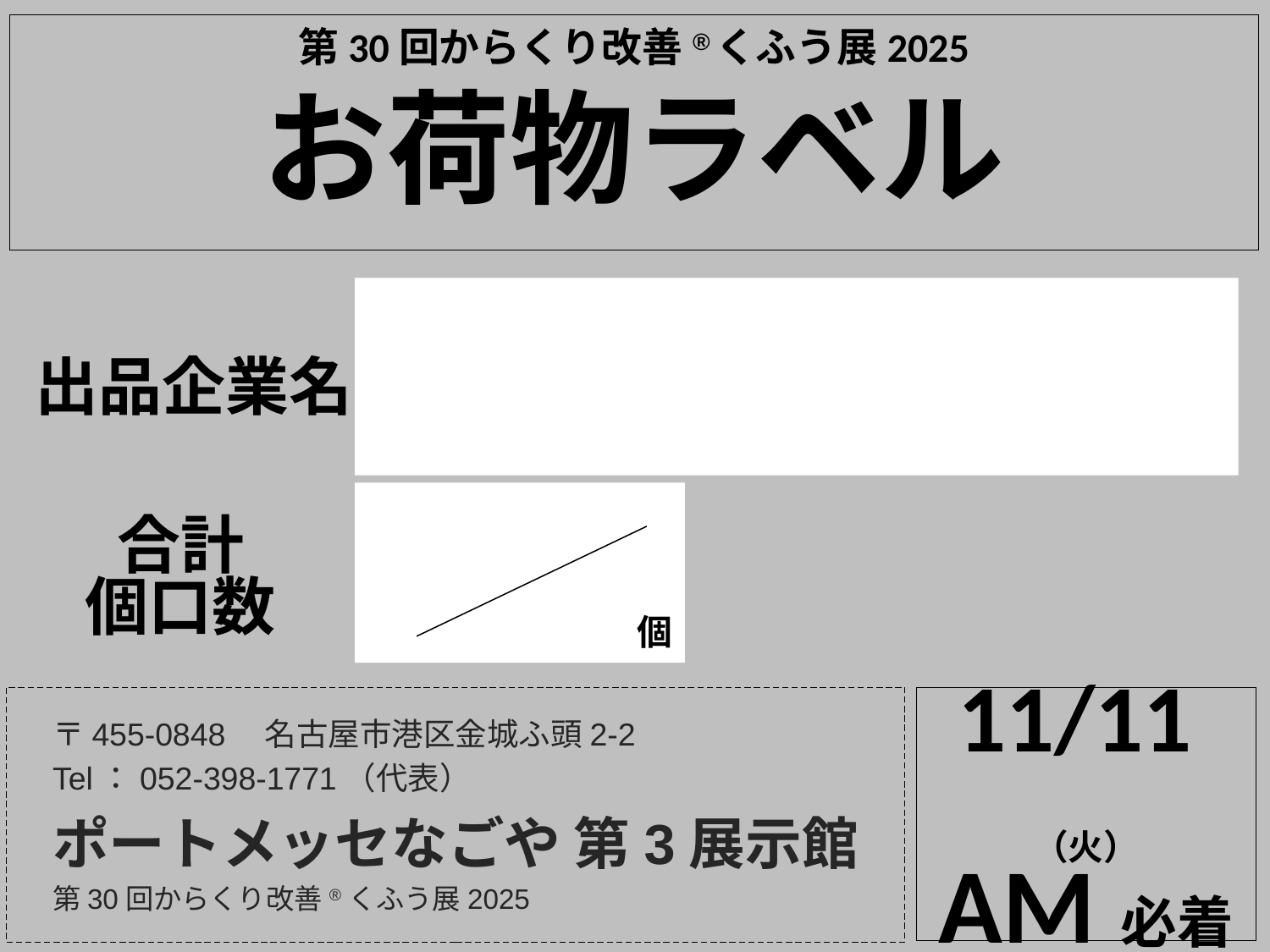

# 第30回からくり改善®くふう展2025 お荷物ラベル

出品企業名

個

合計
個口数

〒455-0848　名古屋市港区金城ふ頭2-2
Tel：052-398-1771（代表）
ポートメッセなごや 第3展示館
第30回からくり改善®くふう展2025
11/11（火）
AM必着